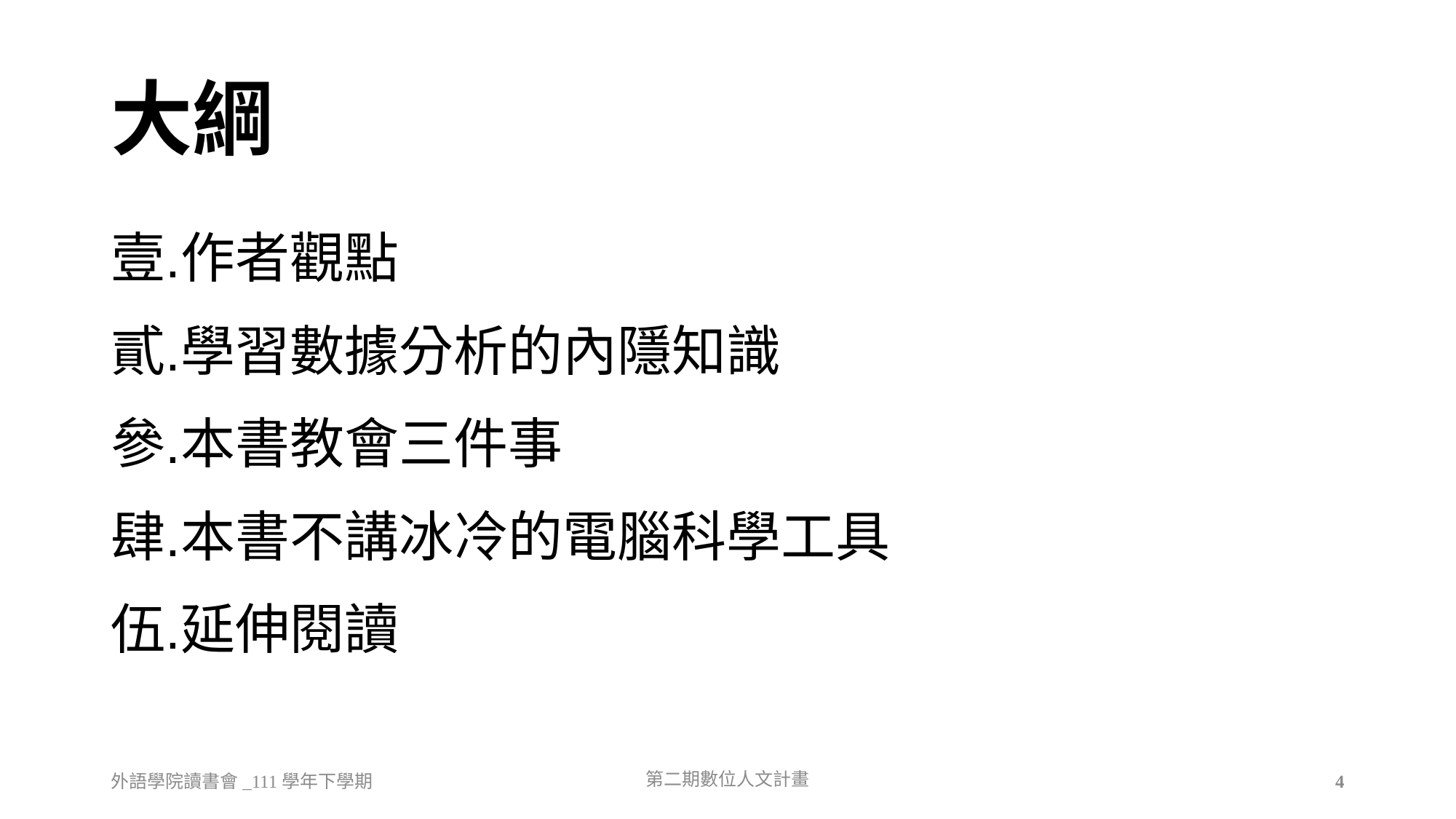

# 大綱
作者觀點
學習數據分析的內隱知識
本書教會三件事
本書不講冰冷的電腦科學工具
延伸閱讀
外語學院讀書會_111學年下學期
第二期數位人文計畫
4